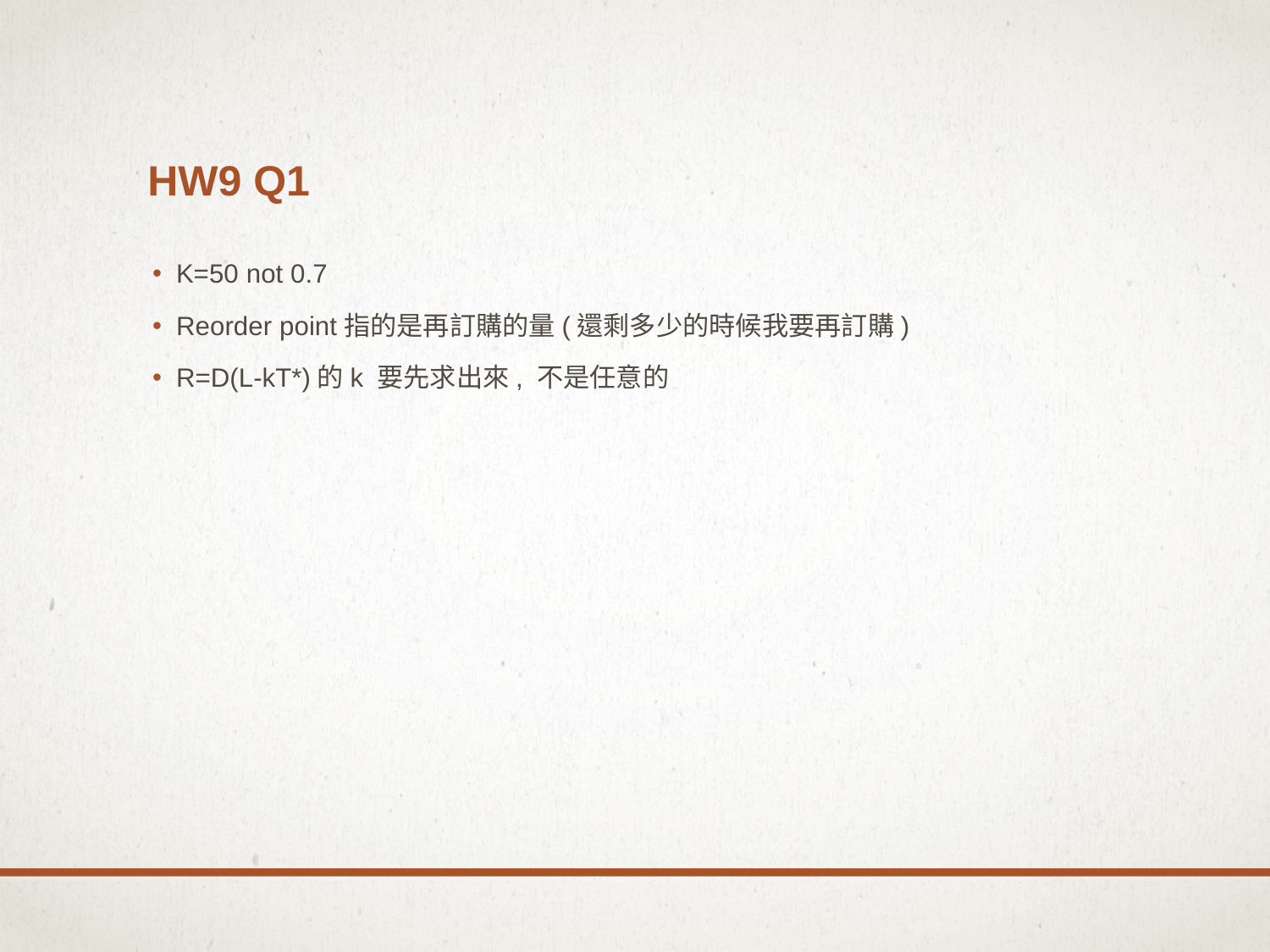

# HW9 Q1
K=50 not 0.7
Reorder point指的是再訂購的量(還剩多少的時候我要再訂購)
R=D(L-kT*)的k 要先求出來, 不是任意的